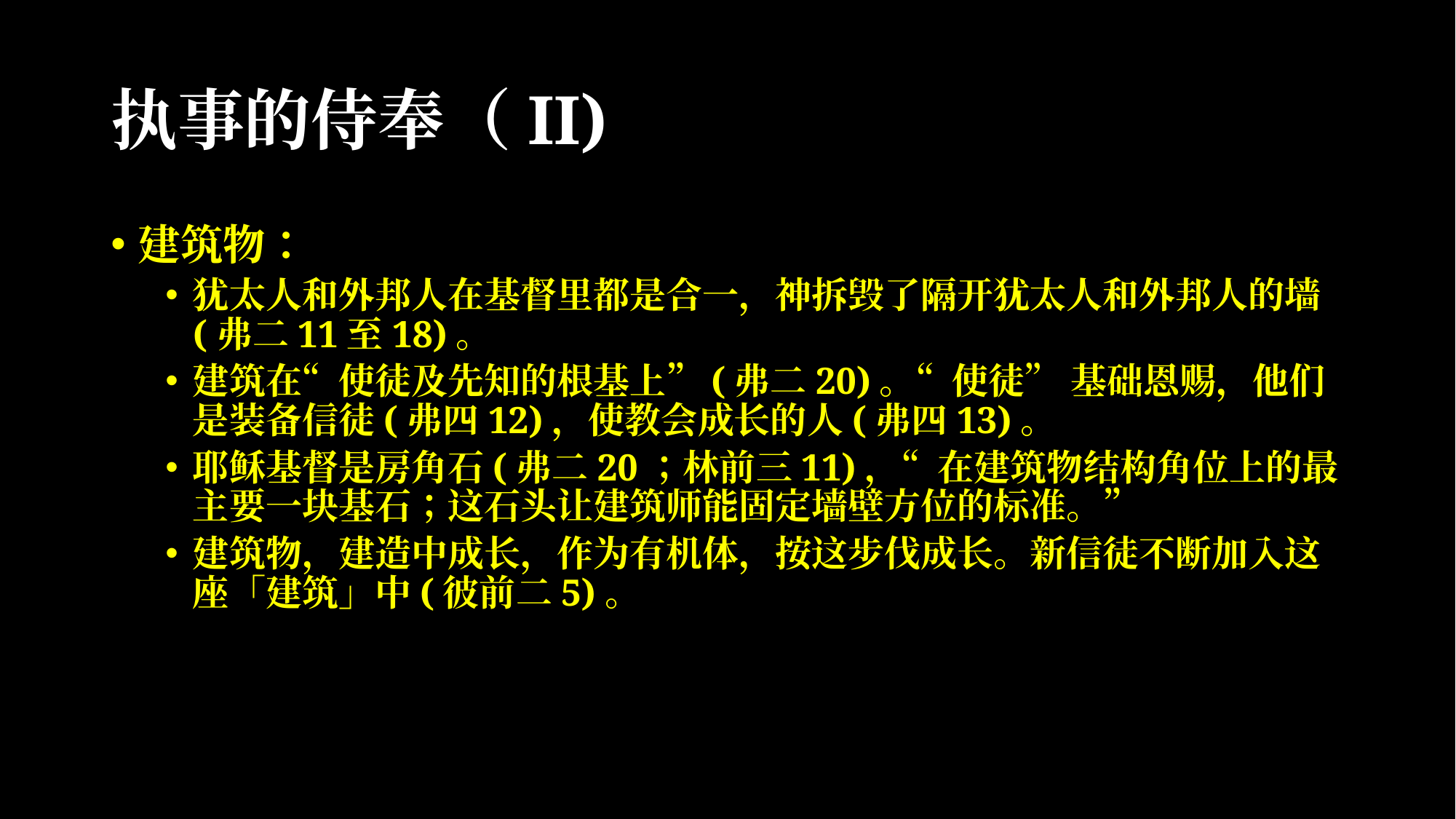

# 执事的侍奉（II)
建筑物：
犹太人和外邦人在基督里都是合一，神拆毁了隔开犹太人和外邦人的墙(弗二11至18)。
建筑在“使徒及先知的根基上”(弗二20)。“使徒” 基础恩赐，他们是装备信徒(弗四12)，使教会成长的人(弗四13)。
耶稣基督是房角石(弗二20；林前三11)，“在建筑物结构角位上的最主要一块基石；这石头让建筑师能固定墙壁方位的标准。”
建筑物，建造中成长，作为有机体，按这步伐成长。新信徒不断加入这座「建筑」中(彼前二5)。